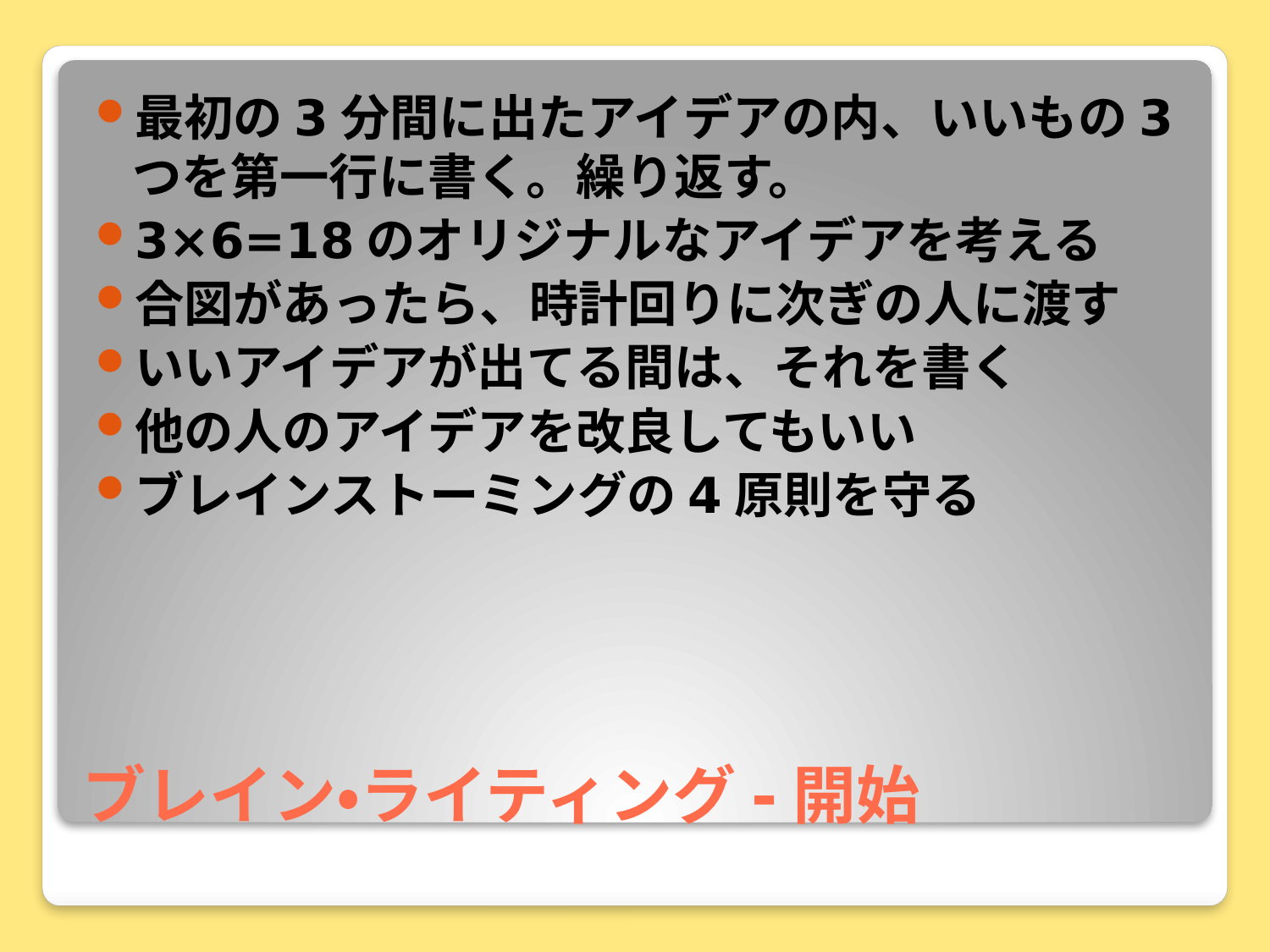

最初の3分間に出たアイデアの内、いいもの3つを第一行に書く。繰り返す。
3×6=18のオリジナルなアイデアを考える
合図があったら、時計回りに次ぎの人に渡す
いいアイデアが出てる間は、それを書く
他の人のアイデアを改良してもいい
ブレインストーミングの4原則を守る

# ブレイン・ライティング-開始